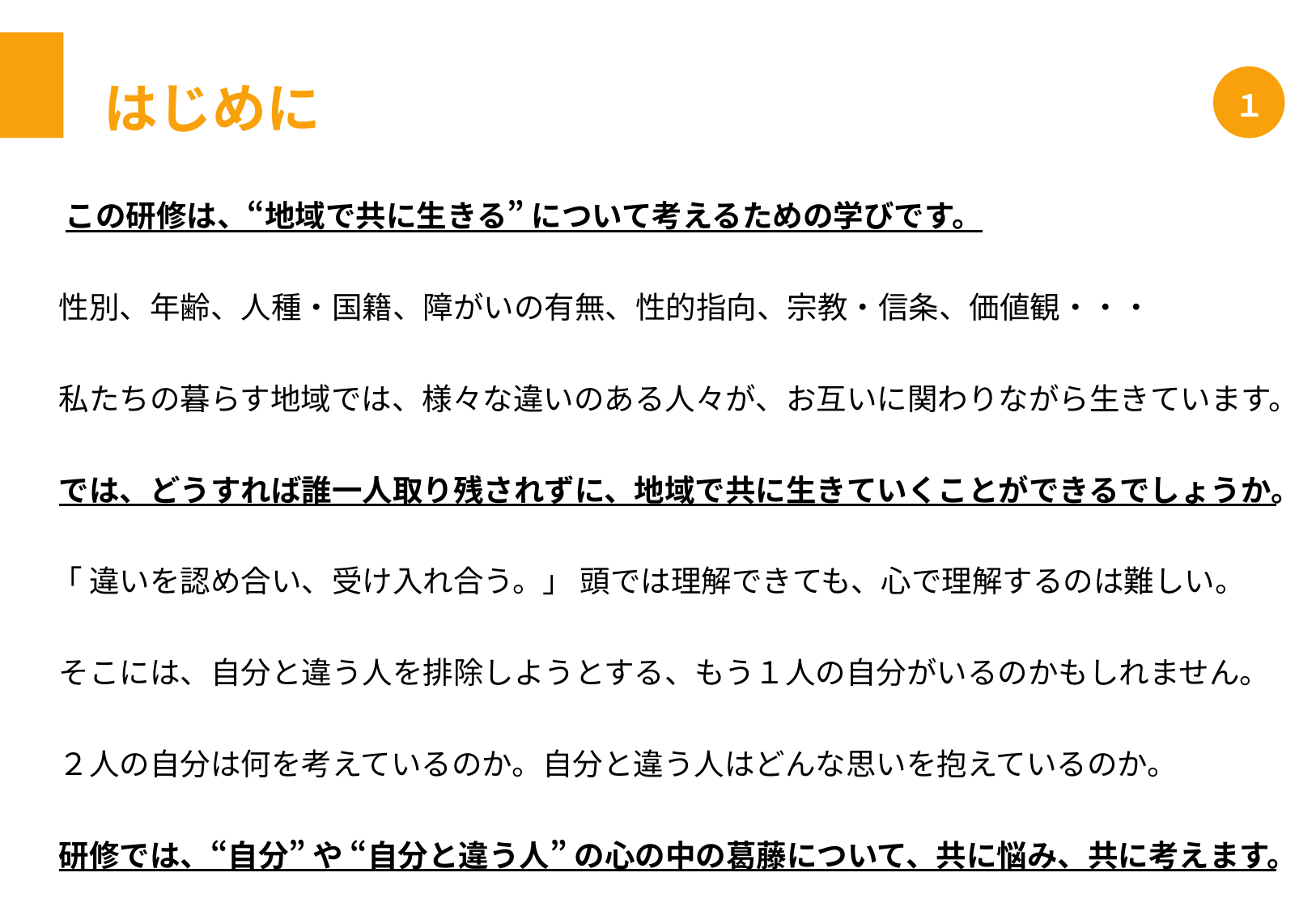

はじめに
１
この研修は、“地域で共に生きる” について考えるための学びです。
性別、年齢、人種・国籍、障がいの有無、性的指向、宗教・信条、価値観・・・
私たちの暮らす地域では、様々な違いのある人々が、お互いに関わりながら生きています。
では、どうすれば誰一人取り残されずに、地域で共に生きていくことができるでしょうか。
「 違いを認め合い、受け入れ合う。」 頭では理解できても、心で理解するのは難しい。
そこには、自分と違う人を排除しようとする、もう１人の自分がいるのかもしれません。
２人の自分は何を考えているのか。自分と違う人はどんな思いを抱えているのか。
研修では、“自分” や “自分と違う人” の心の中の葛藤について、共に悩み、共に考えます。